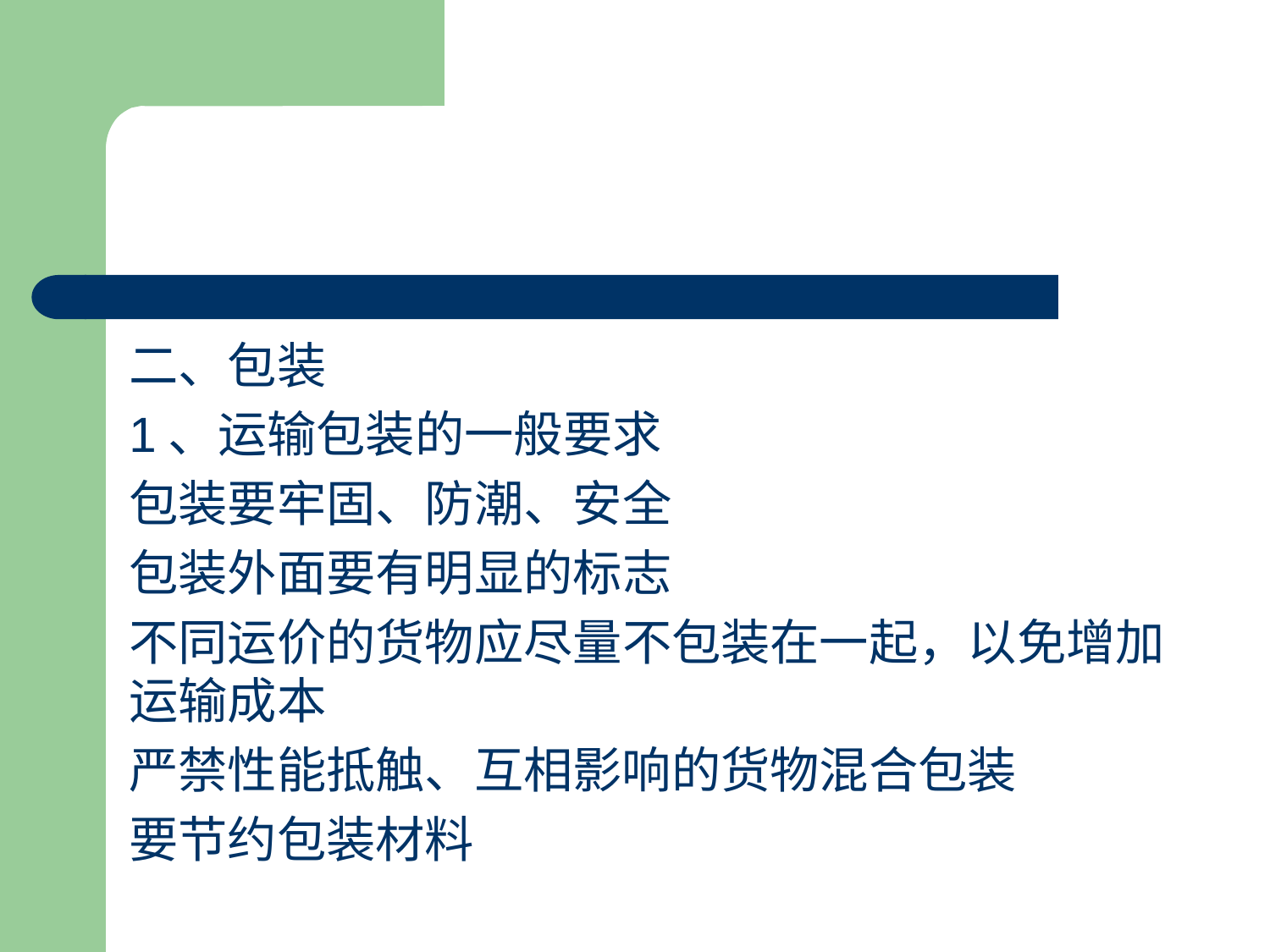

#
二、包装
1、运输包装的一般要求
包装要牢固、防潮、安全
包装外面要有明显的标志
不同运价的货物应尽量不包装在一起，以免增加运输成本
严禁性能抵触、互相影响的货物混合包装
要节约包装材料